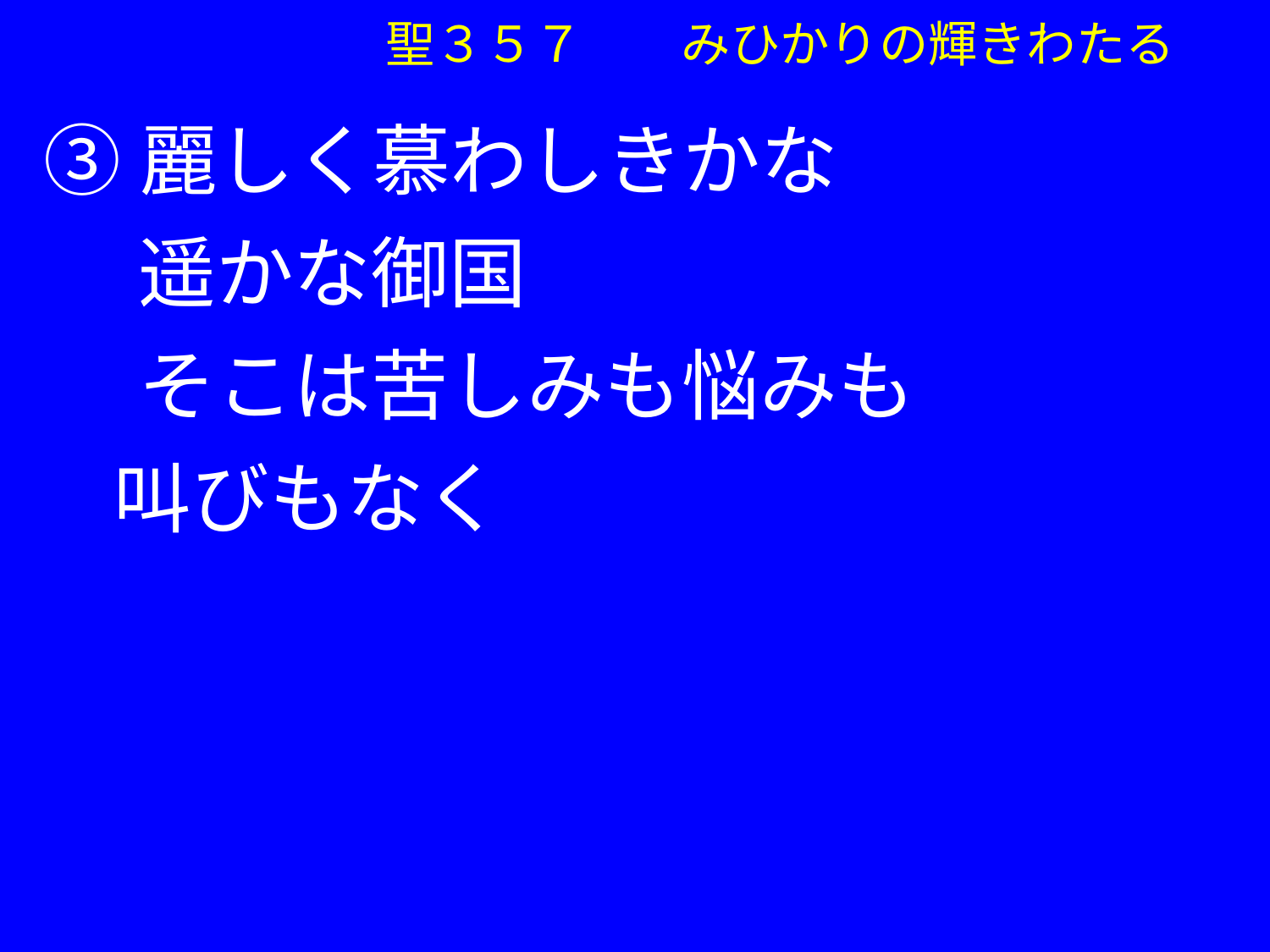

③麗しく慕わしきかな
　 遥かな御国
　 そこは苦しみも悩みも
   叫びもなく
聖３５７　　みひかりの輝きわたる